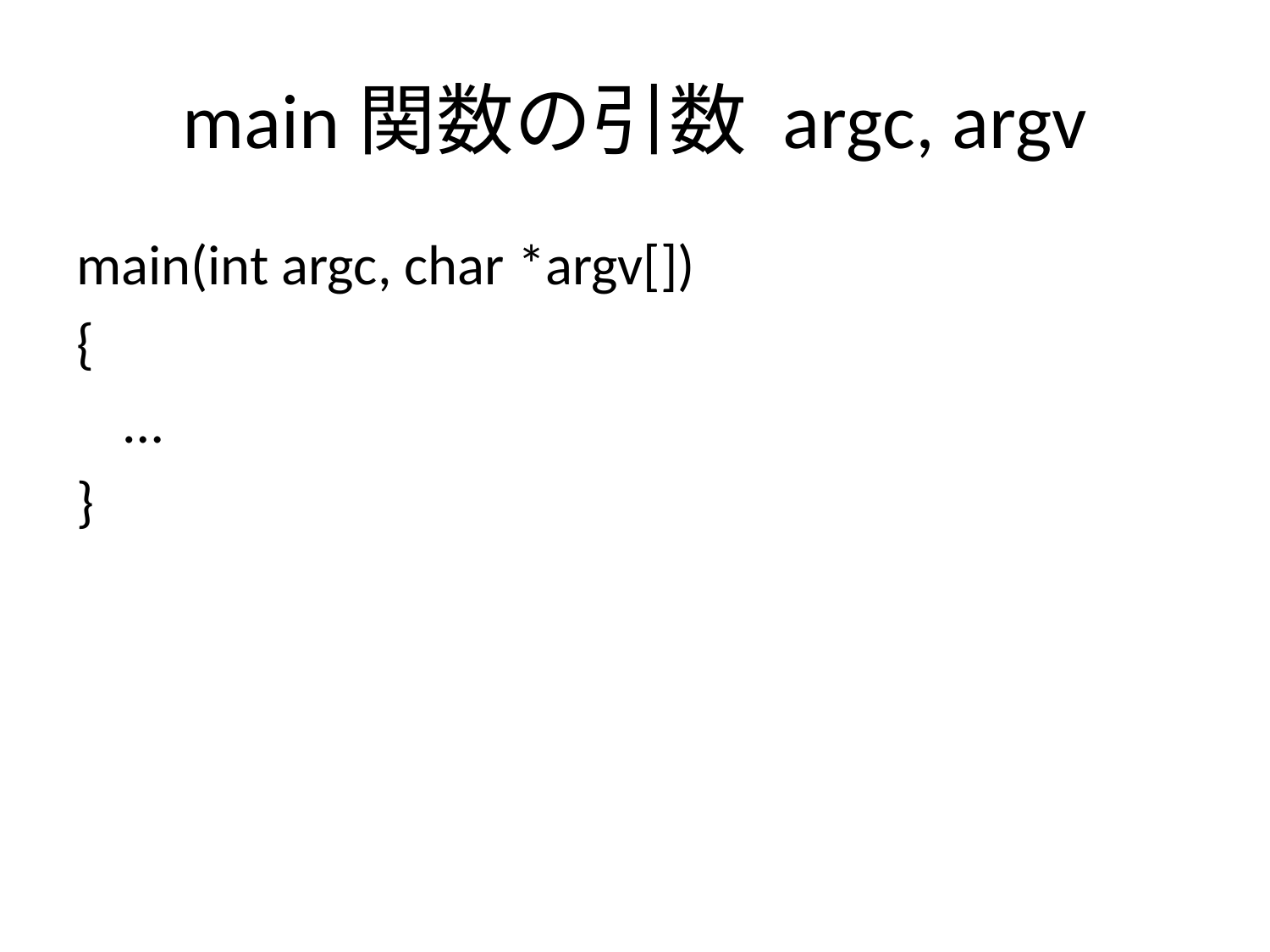

# main関数の引数 argc, argv
main(int argc, char *argv[])
{
	…
}